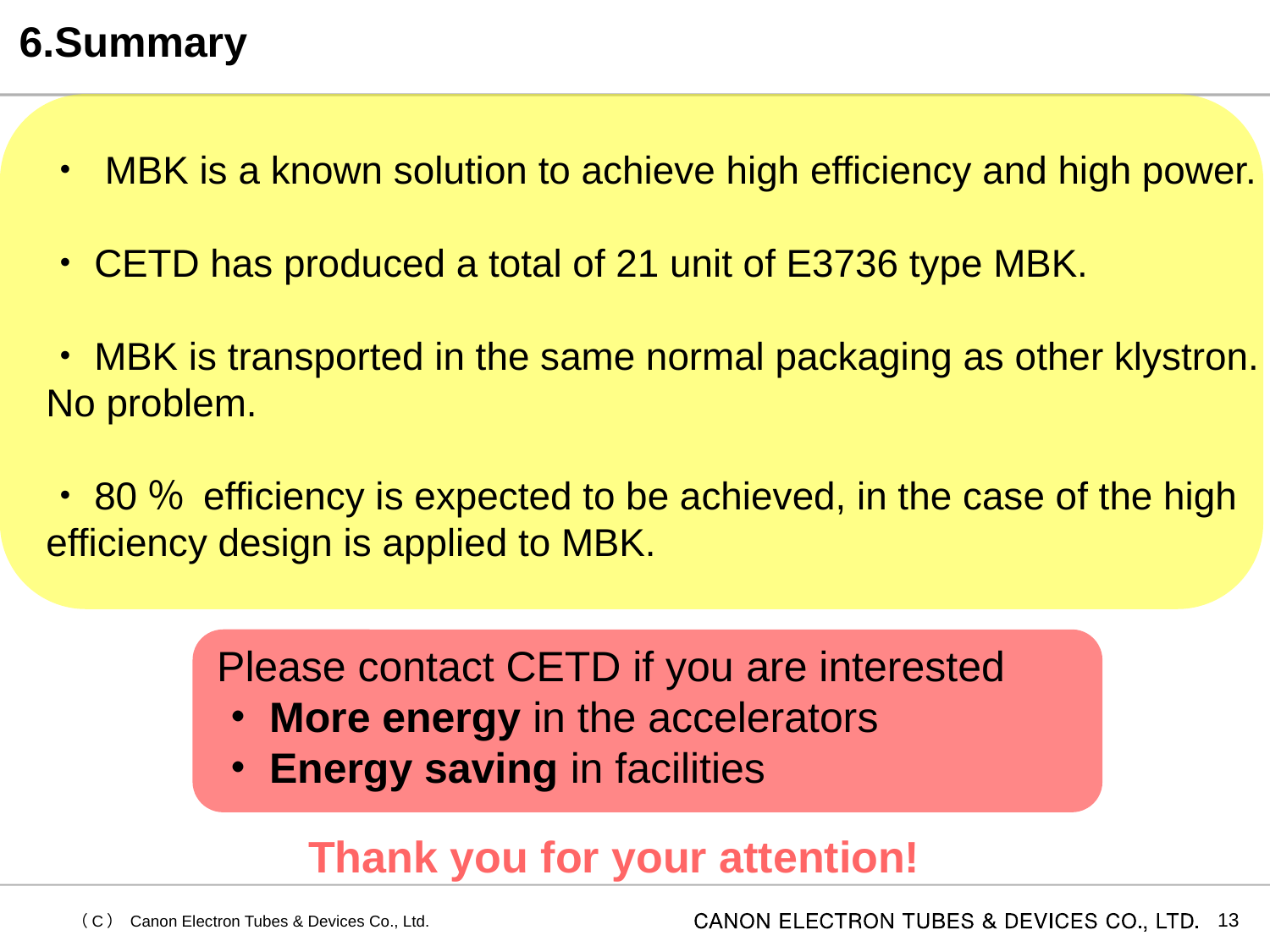

6.Summary

・ MBK is a known solution to achieve high efficiency and high power.

・CETD has produced a total of 21 unit of E3736 type MBK.

・MBK is transported in the same normal packaging as other klystron. No problem.

・80％ efficiency is expected to be achieved, in the case of the high efficiency design is applied to MBK.

Please contact CETD if you are interested
・More energy in the accelerators
・Energy saving in facilities
Thank you for your attention!